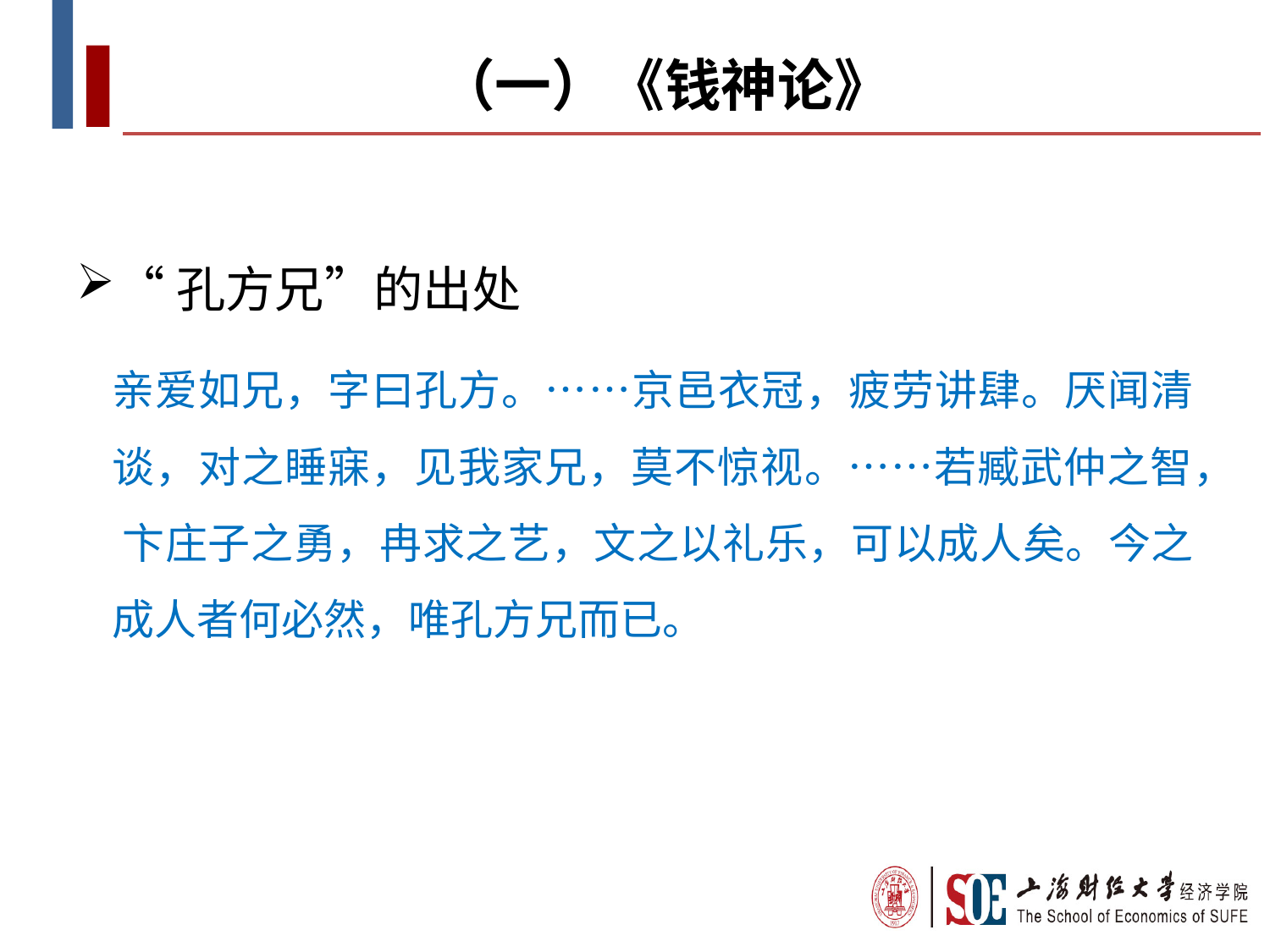

# （一）《钱神论》
“孔方兄”的出处
亲爱如兄，字曰孔方。……京邑衣冠，疲劳讲肆。厌闻清谈，对之睡寐，见我家兄，莫不惊视。……若臧武仲之智， 卞庄子之勇，冉求之艺，文之以礼乐，可以成人矣。今之成人者何必然，唯孔方兄而已。